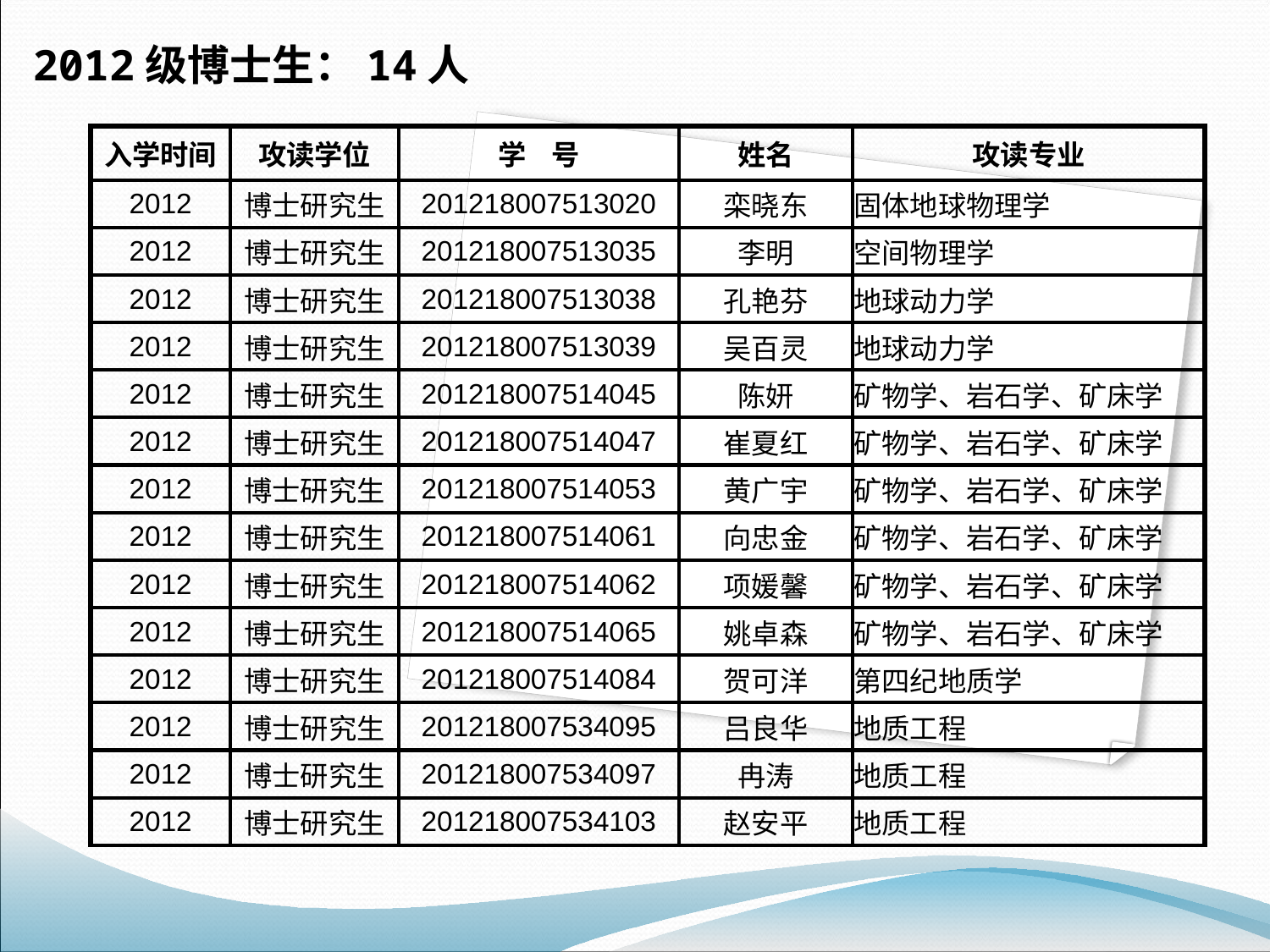

2012级博士生：14人
| 入学时间 | 攻读学位 | 学 号 | 姓名 | 攻读专业 |
| --- | --- | --- | --- | --- |
| 2012 | 博士研究生 | 201218007513020 | 栾晓东 | 固体地球物理学 |
| 2012 | 博士研究生 | 201218007513035 | 李明 | 空间物理学 |
| 2012 | 博士研究生 | 201218007513038 | 孔艳芬 | 地球动力学 |
| 2012 | 博士研究生 | 201218007513039 | 吴百灵 | 地球动力学 |
| 2012 | 博士研究生 | 201218007514045 | 陈妍 | 矿物学、岩石学、矿床学 |
| 2012 | 博士研究生 | 201218007514047 | 崔夏红 | 矿物学、岩石学、矿床学 |
| 2012 | 博士研究生 | 201218007514053 | 黄广宇 | 矿物学、岩石学、矿床学 |
| 2012 | 博士研究生 | 201218007514061 | 向忠金 | 矿物学、岩石学、矿床学 |
| 2012 | 博士研究生 | 201218007514062 | 项媛馨 | 矿物学、岩石学、矿床学 |
| 2012 | 博士研究生 | 201218007514065 | 姚卓森 | 矿物学、岩石学、矿床学 |
| 2012 | 博士研究生 | 201218007514084 | 贺可洋 | 第四纪地质学 |
| 2012 | 博士研究生 | 201218007534095 | 吕良华 | 地质工程 |
| 2012 | 博士研究生 | 201218007534097 | 冉涛 | 地质工程 |
| 2012 | 博士研究生 | 201218007534103 | 赵安平 | 地质工程 |